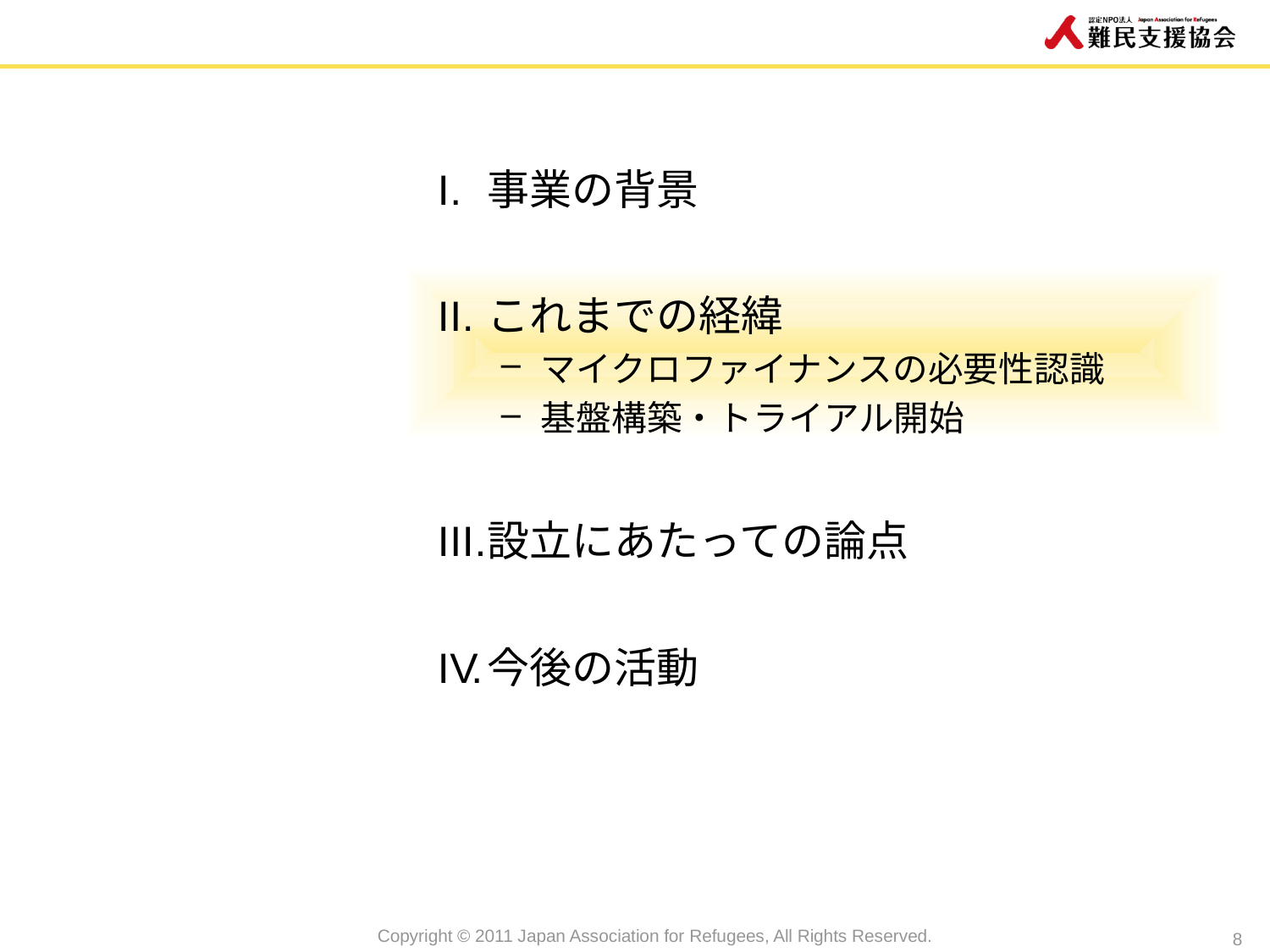

事業の背景

これまでの経緯
マイクロファイナンスの必要性認識
基盤構築・トライアル開始

設立にあたっての論点

今後の活動

8